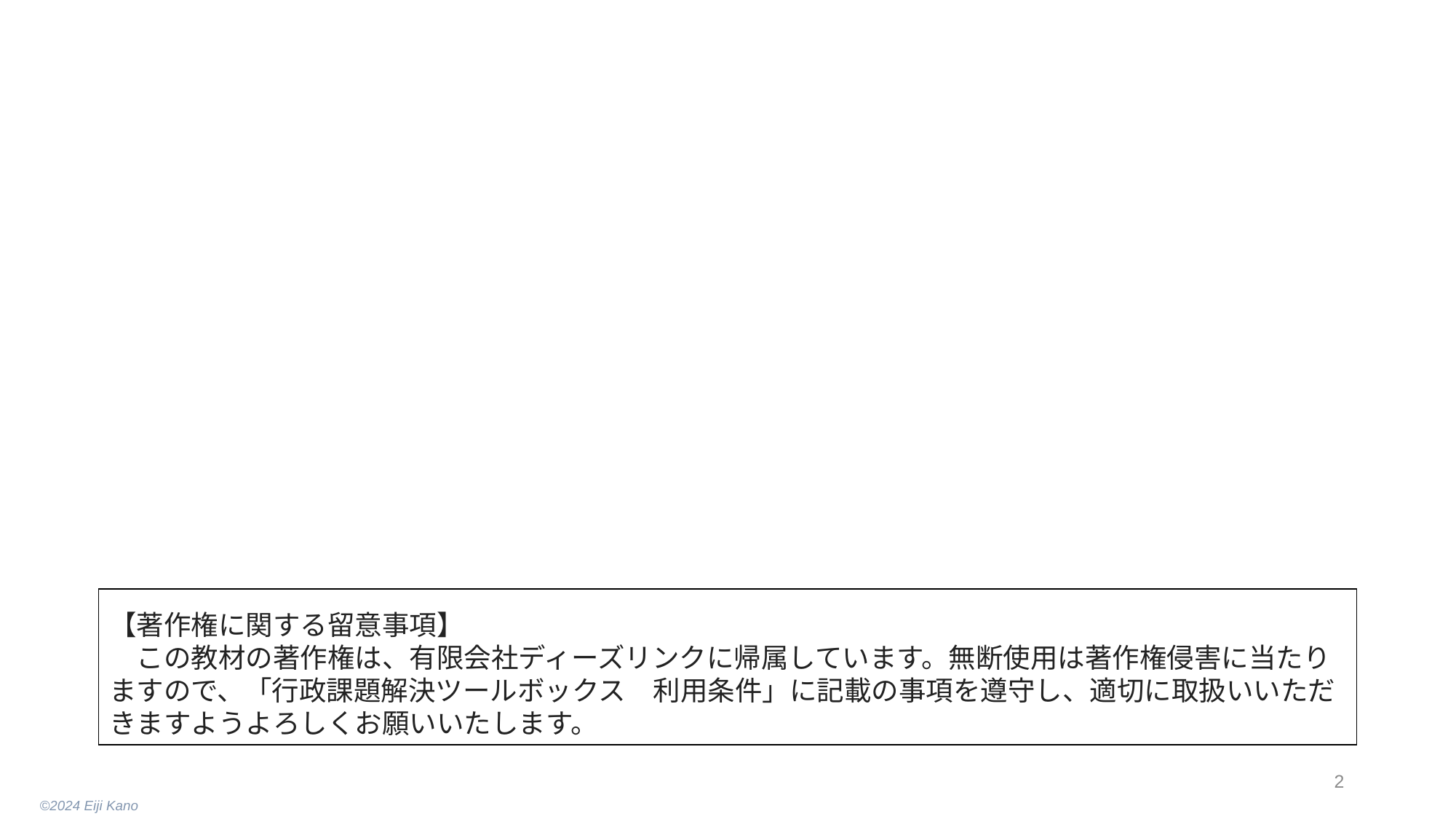

【著作権に関する留意事項】
　この教材の著作権は、有限会社ディーズリンクに帰属しています。無断使用は著作権侵害に当たりますので、「行政課題解決ツールボックス　利用条件」に記載の事項を遵守し、適切に取扱いいただきますようよろしくお願いいたします。
2